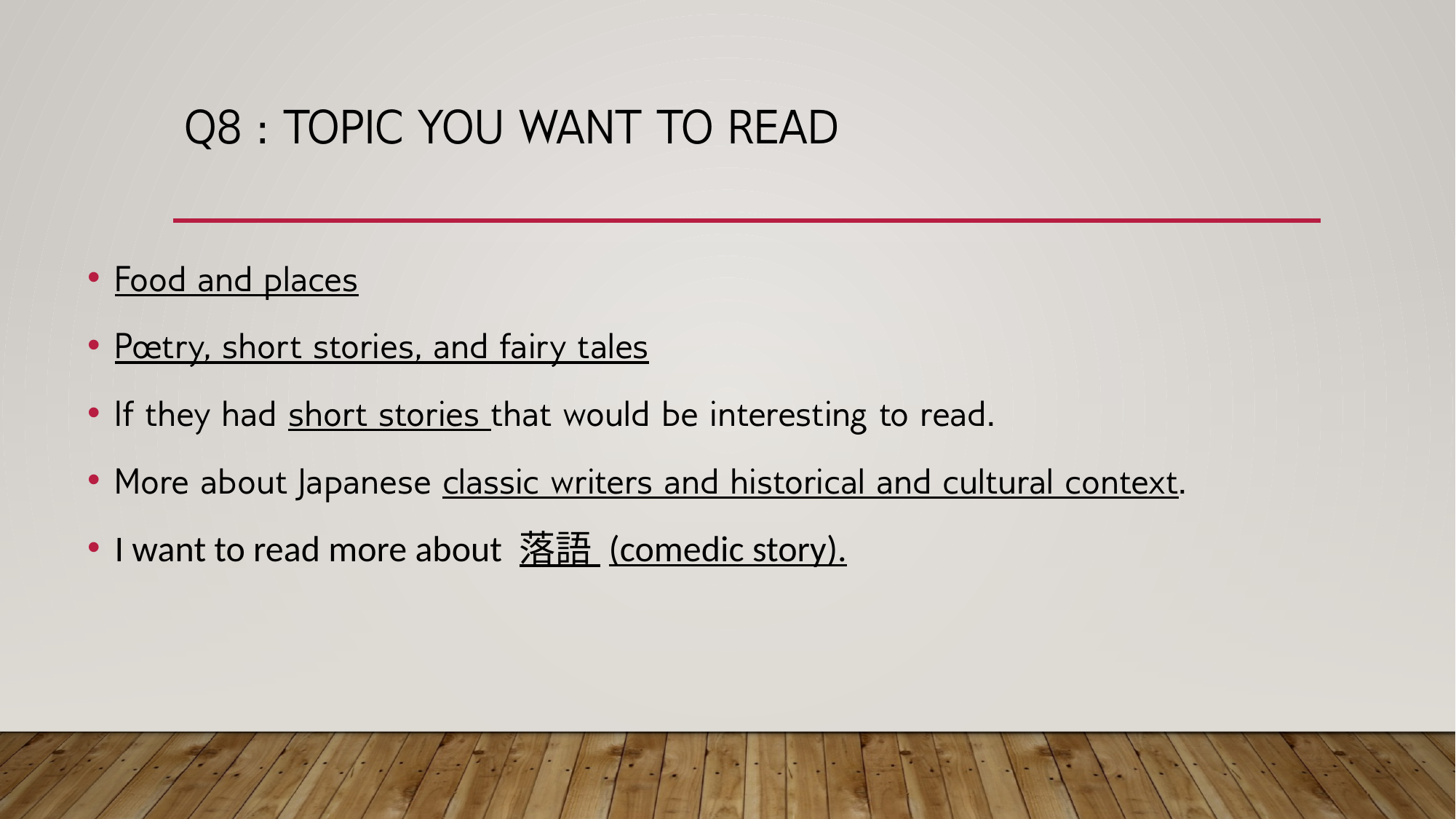

# Q8 : topic you want to read
Food and places
Poetry, short stories, and fairy tales
If they had short stories that would be interesting to read.
More about Japanese classic writers and historical and cultural context.
I want to read more about 落語 (comedic story).